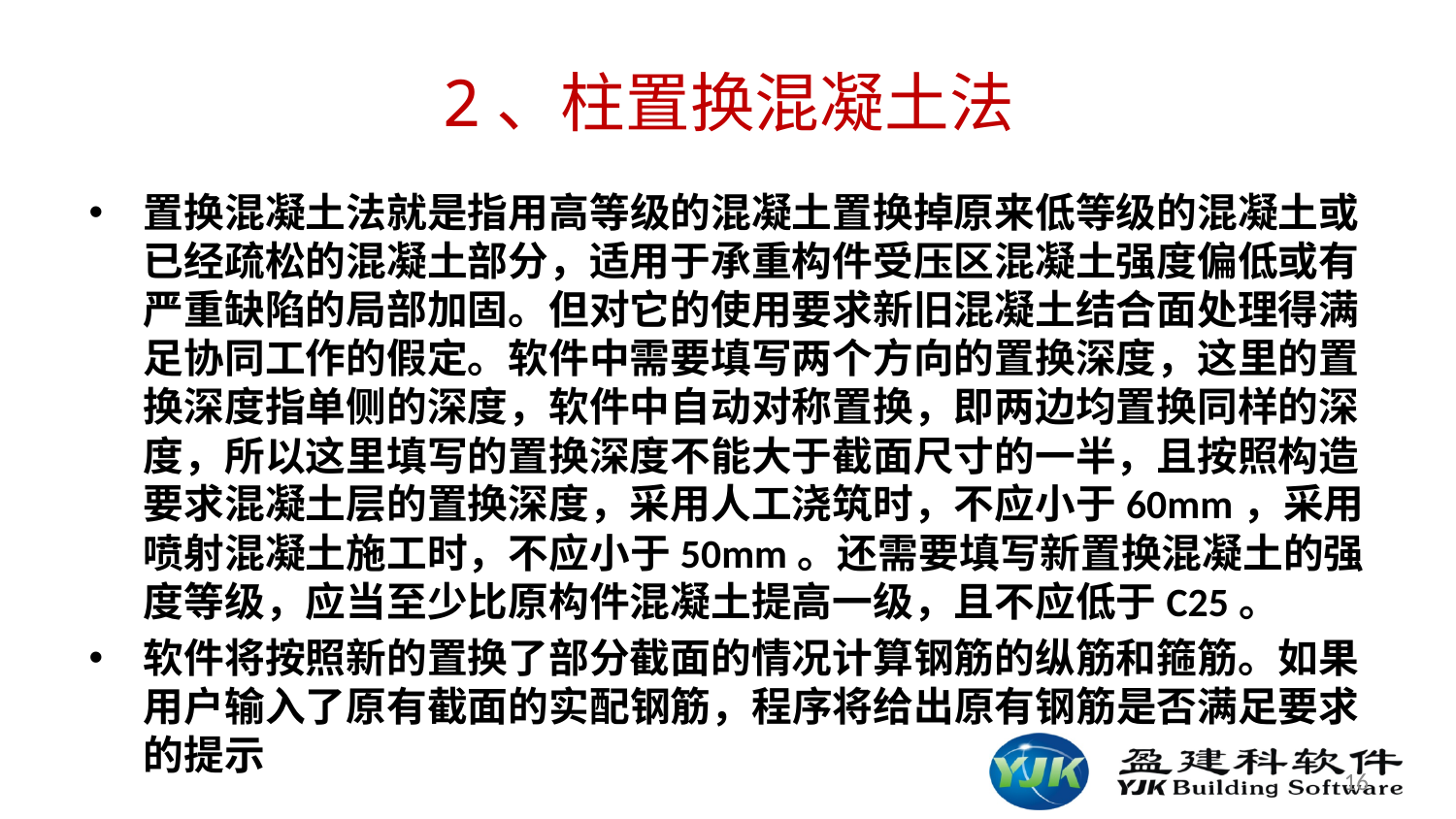

# 2、柱置换混凝土法
置换混凝土法就是指用高等级的混凝土置换掉原来低等级的混凝土或已经疏松的混凝土部分，适用于承重构件受压区混凝土强度偏低或有严重缺陷的局部加固。但对它的使用要求新旧混凝土结合面处理得满足协同工作的假定。软件中需要填写两个方向的置换深度，这里的置换深度指单侧的深度，软件中自动对称置换，即两边均置换同样的深度，所以这里填写的置换深度不能大于截面尺寸的一半，且按照构造要求混凝土层的置换深度，采用人工浇筑时，不应小于60mm，采用喷射混凝土施工时，不应小于50mm。还需要填写新置换混凝土的强度等级，应当至少比原构件混凝土提高一级，且不应低于C25。
软件将按照新的置换了部分截面的情况计算钢筋的纵筋和箍筋。如果用户输入了原有截面的实配钢筋，程序将给出原有钢筋是否满足要求的提示
16